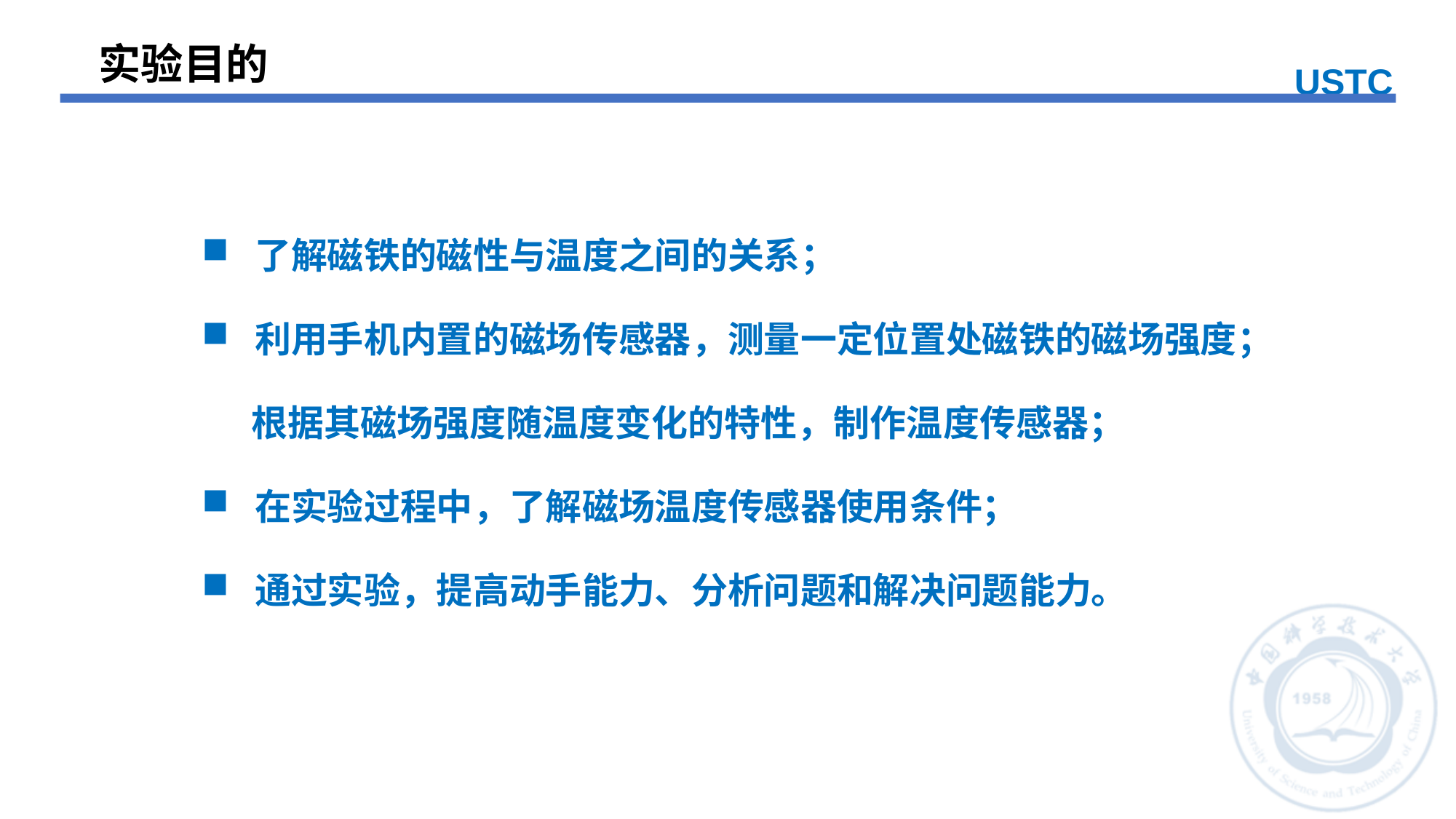

实验目的
USTC

  了解磁铁的磁性与温度之间的关系；
  利用手机内置的磁场传感器，测量一定位置处磁铁的磁场强度；
     根据其磁场强度随温度变化的特性，制作温度传感器；
  在实验过程中，了解磁场温度传感器使用条件；
  通过实验，提高动手能力、分析问题和解决问题能力。